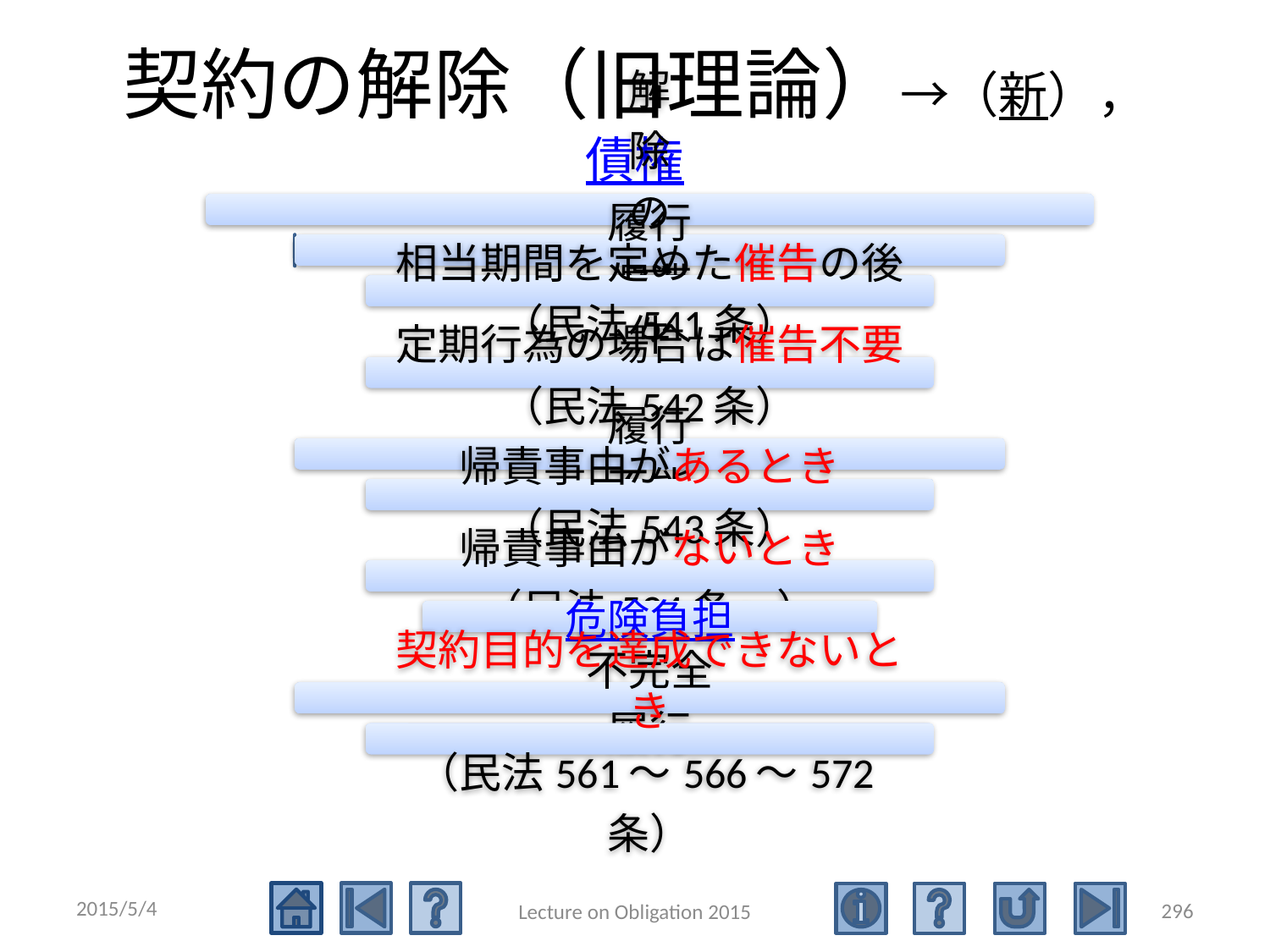

# 契約の解除（旧理論）→（新），債権
帰責事由がないとき
（民法534条～）
危険
負担
2015/5/4
296
Lecture on Obligation 2015